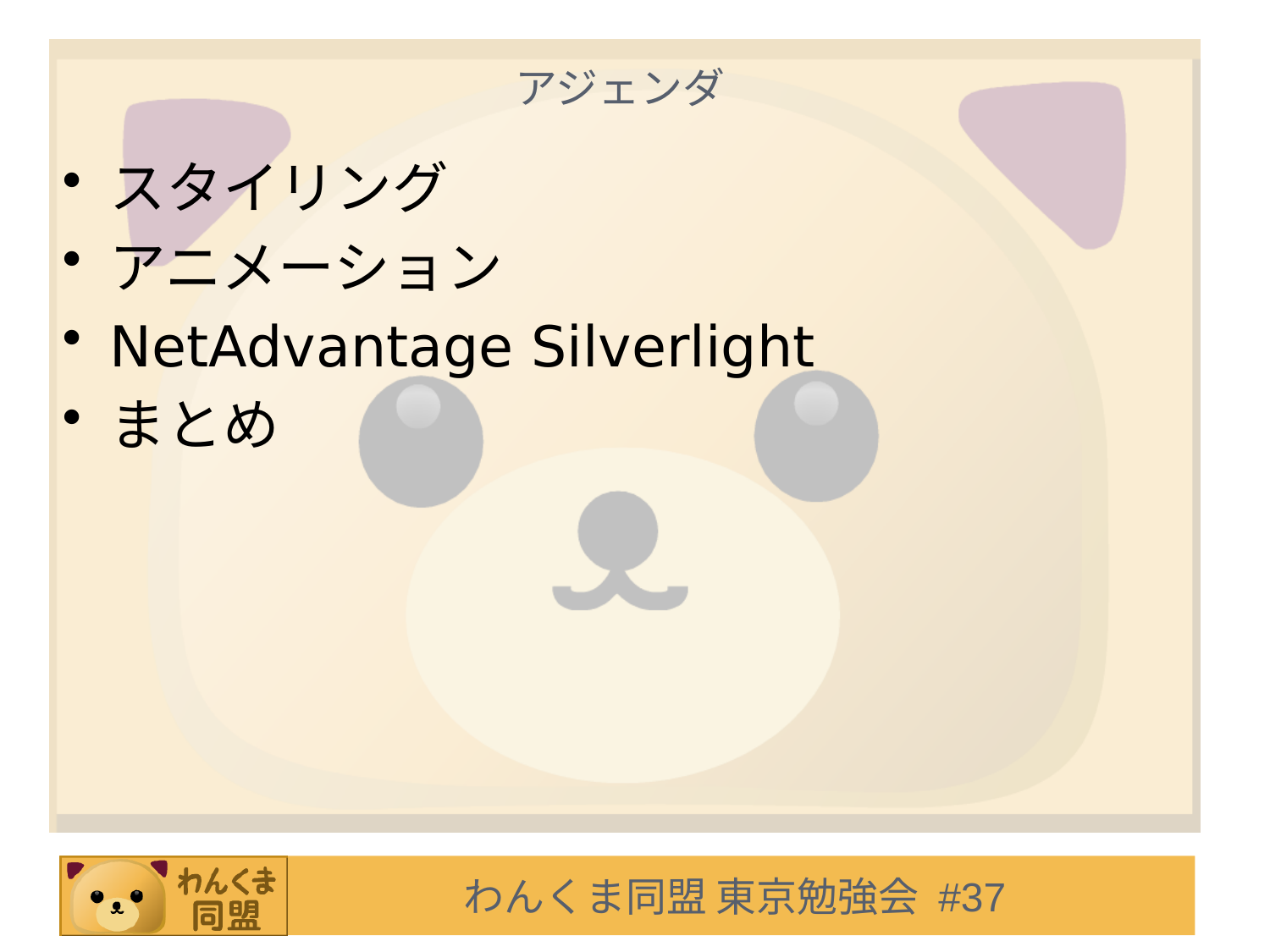

# アジェンダ
スタイリング
アニメーション
NetAdvantage Silverlight
まとめ